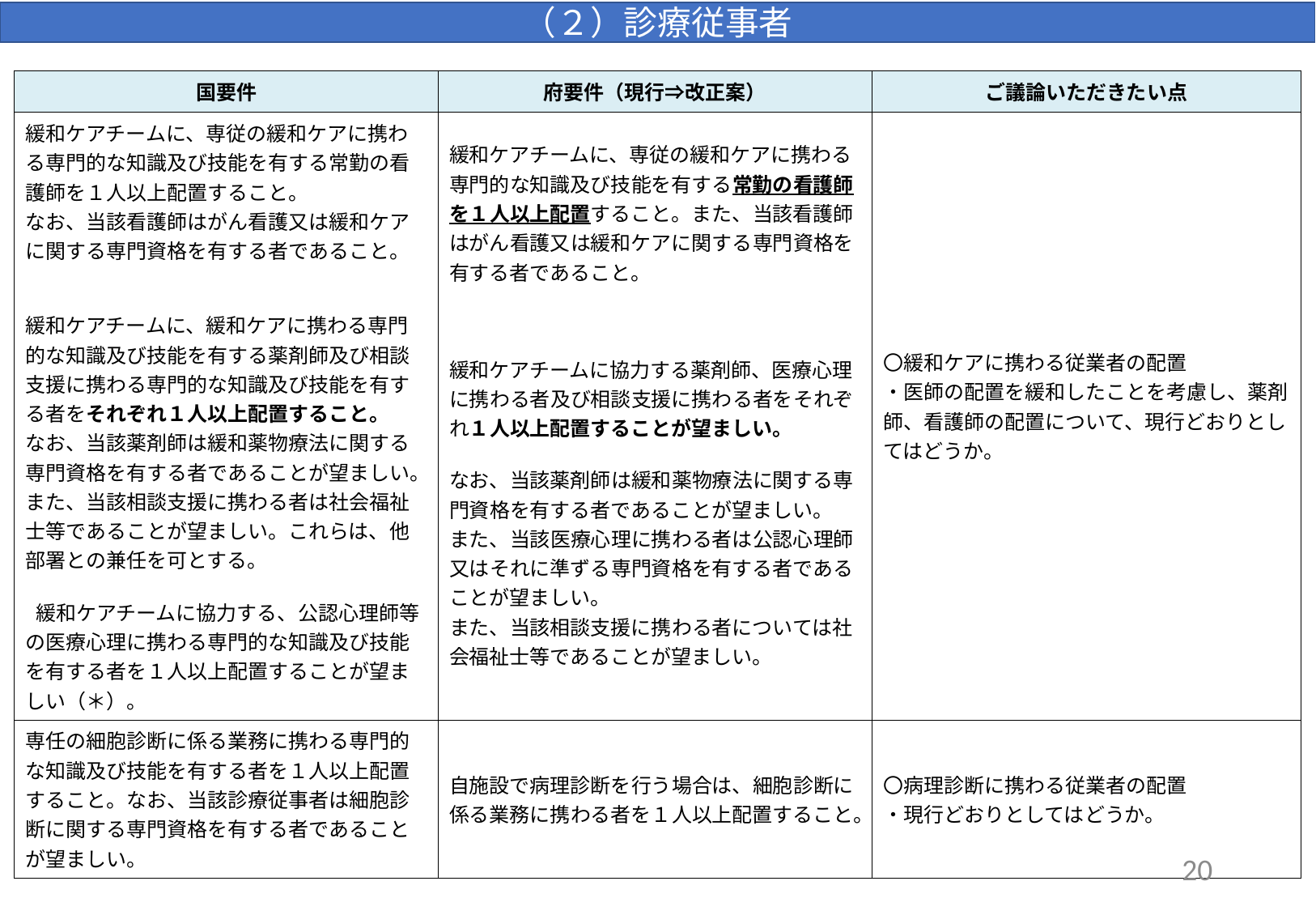

（２）診療従事者
| 国要件 | 府要件（現行⇒改正案） | ご議論いただきたい点 |
| --- | --- | --- |
| 緩和ケアチームに、専従の緩和ケアに携わる専門的な知識及び技能を有する常勤の看護師を１人以上配置すること。 なお、当該看護師はがん看護又は緩和ケアに関する専門資格を有する者であること。 緩和ケアチームに、緩和ケアに携わる専門的な知識及び技能を有する薬剤師及び相談支援に携わる専門的な知識及び技能を有する者をそれぞれ１人以上配置すること。 なお、当該薬剤師は緩和薬物療法に関する専門資格を有する者であることが望ましい。 また、当該相談支援に携わる者は社会福祉士等であることが望ましい。これらは、他部署との兼任を可とする。 緩和ケアチームに協力する、公認心理師等の医療心理に携わる専門的な知識及び技能を有する者を１人以上配置することが望ましい（＊）。 | 緩和ケアチームに、専従の緩和ケアに携わる専門的な知識及び技能を有する常勤の看護師を１人以上配置すること。また、当該看護師はがん看護又は緩和ケアに関する専門資格を有する者であること。 緩和ケアチームに協力する薬剤師、医療心理に携わる者及び相談支援に携わる者をそれぞれ１人以上配置することが望ましい。 なお、当該薬剤師は緩和薬物療法に関する専門資格を有する者であることが望ましい。 また、当該医療心理に携わる者は公認心理師又はそれに準ずる専門資格を有する者であることが望ましい。 また、当該相談支援に携わる者については社会福祉士等であることが望ましい。 | 〇緩和ケアに携わる従業者の配置 ・医師の配置を緩和したことを考慮し、薬剤師、看護師の配置について、現行どおりとしてはどうか。 |
| 専任の細胞診断に係る業務に携わる専門的な知識及び技能を有する者を１人以上配置すること。なお、当該診療従事者は細胞診断に関する専門資格を有する者であることが望ましい。 | 自施設で病理診断を行う場合は、細胞診断に係る業務に携わる者を１人以上配置すること。 | 〇病理診断に携わる従業者の配置 ・現行どおりとしてはどうか。 |
20